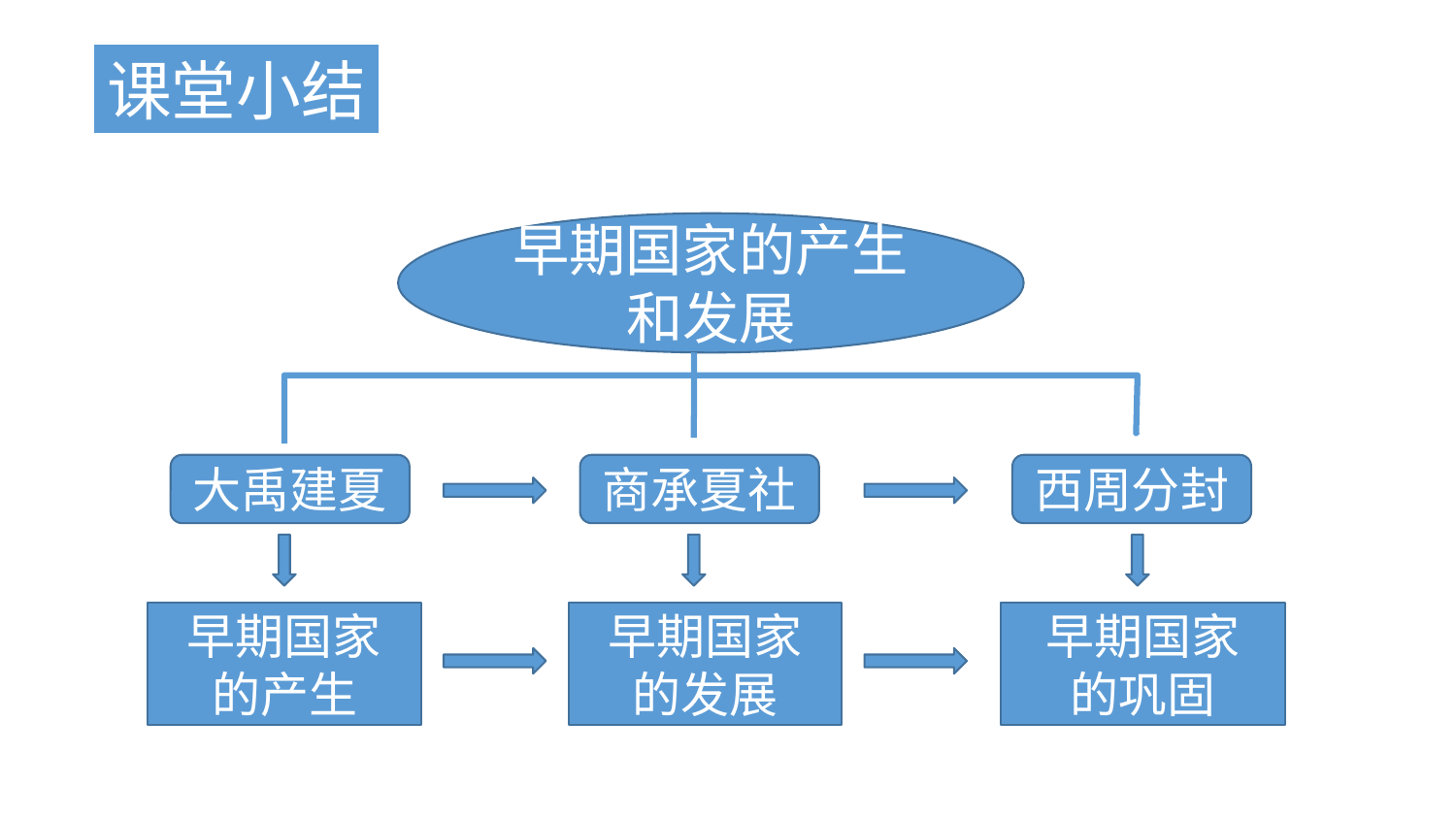

课堂小结
早期国家的产生和发展

大禹建夏
商承夏社
西周分封

早期国家
的产生
早期国家
的发展
早期国家
的巩固